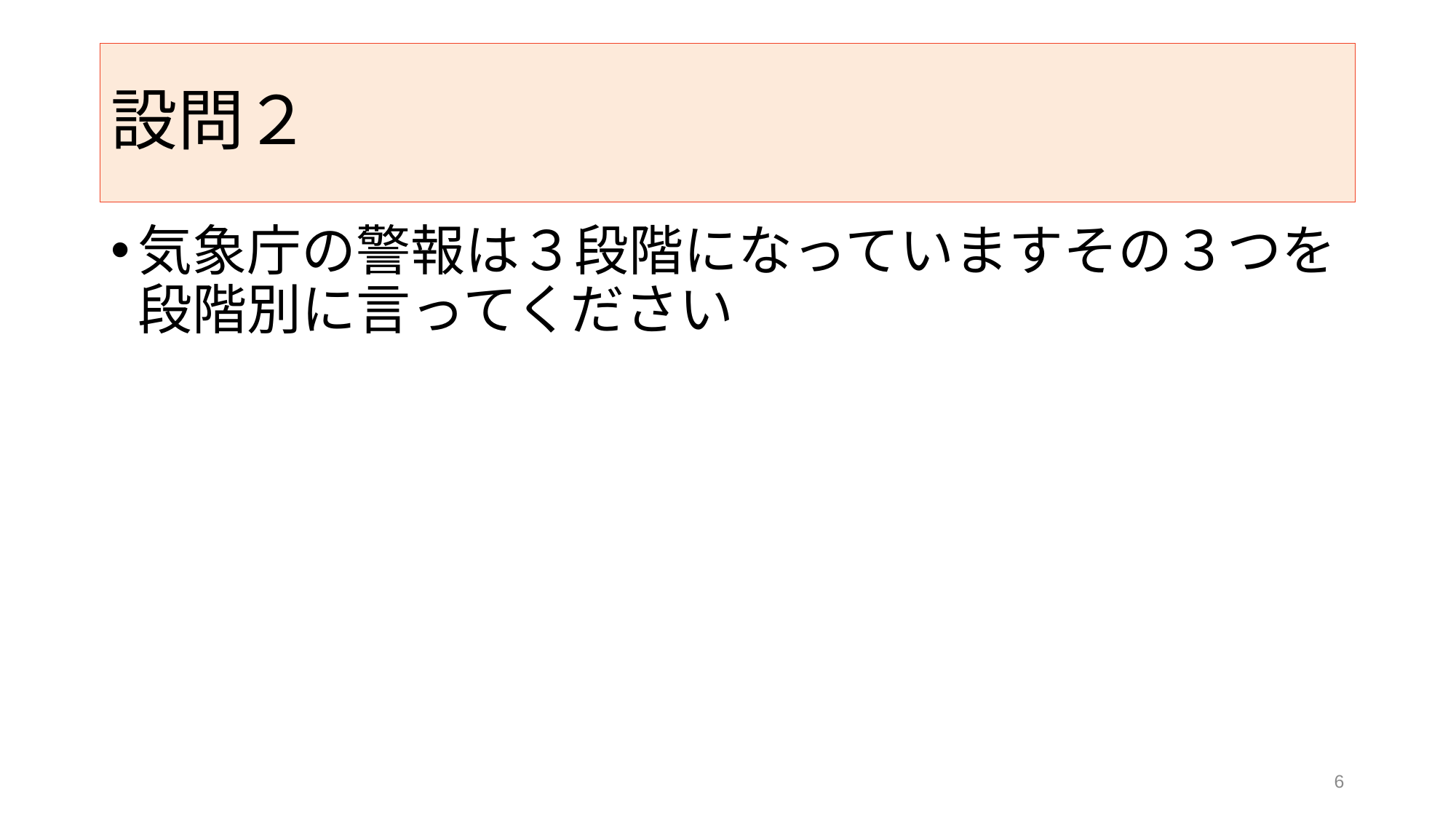

# 設問２
気象庁の警報は３段階になっていますその３つを段階別に言ってください
6